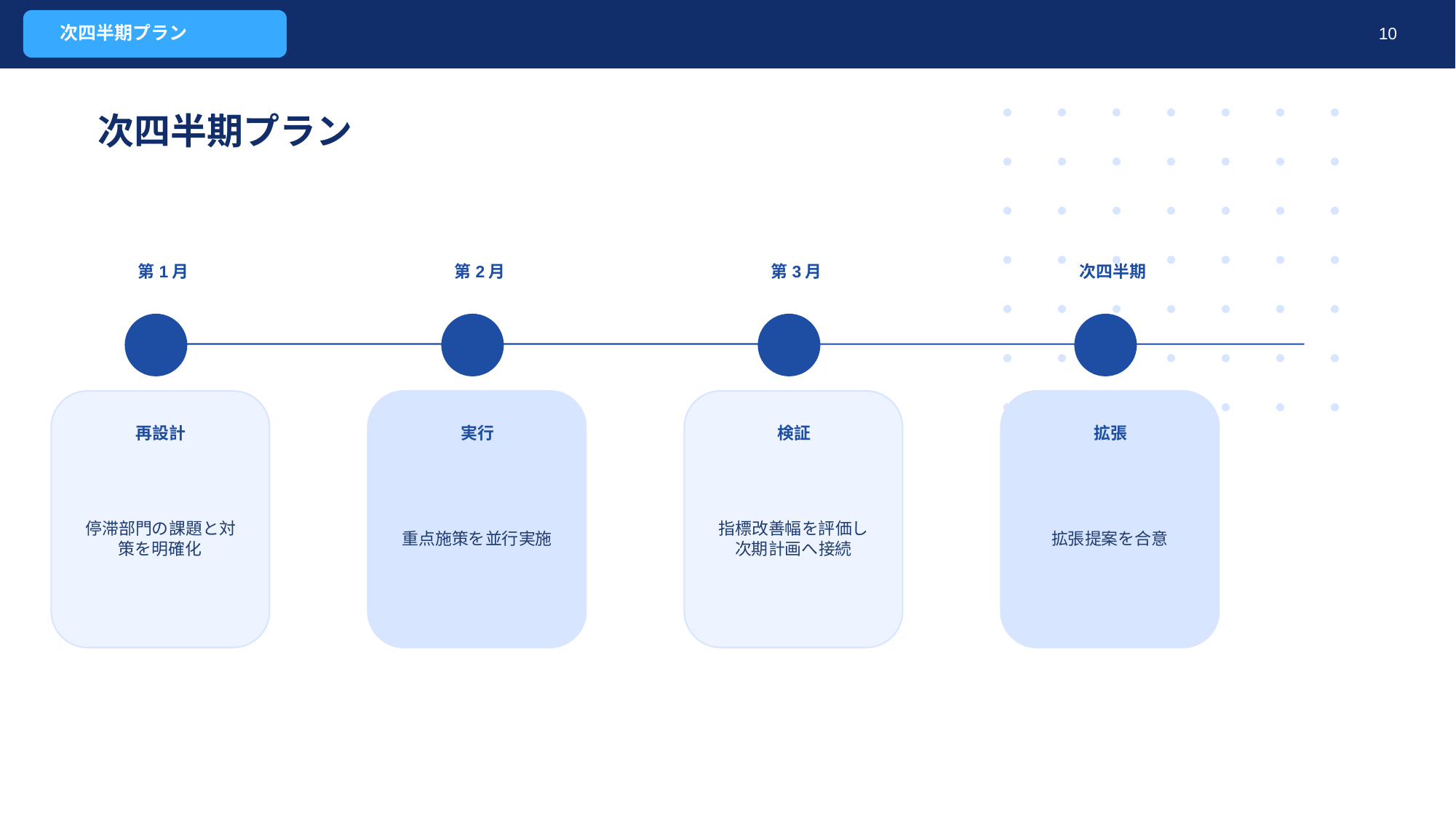

次四半期プラン
10
次四半期プラン

第1月
第2月
第3月
次四半期

再設計
実行
検証
拡張
停滞部門の課題と対策を明確化
重点施策を並行実施
指標改善幅を評価し次期計画へ接続
拡張提案を合意